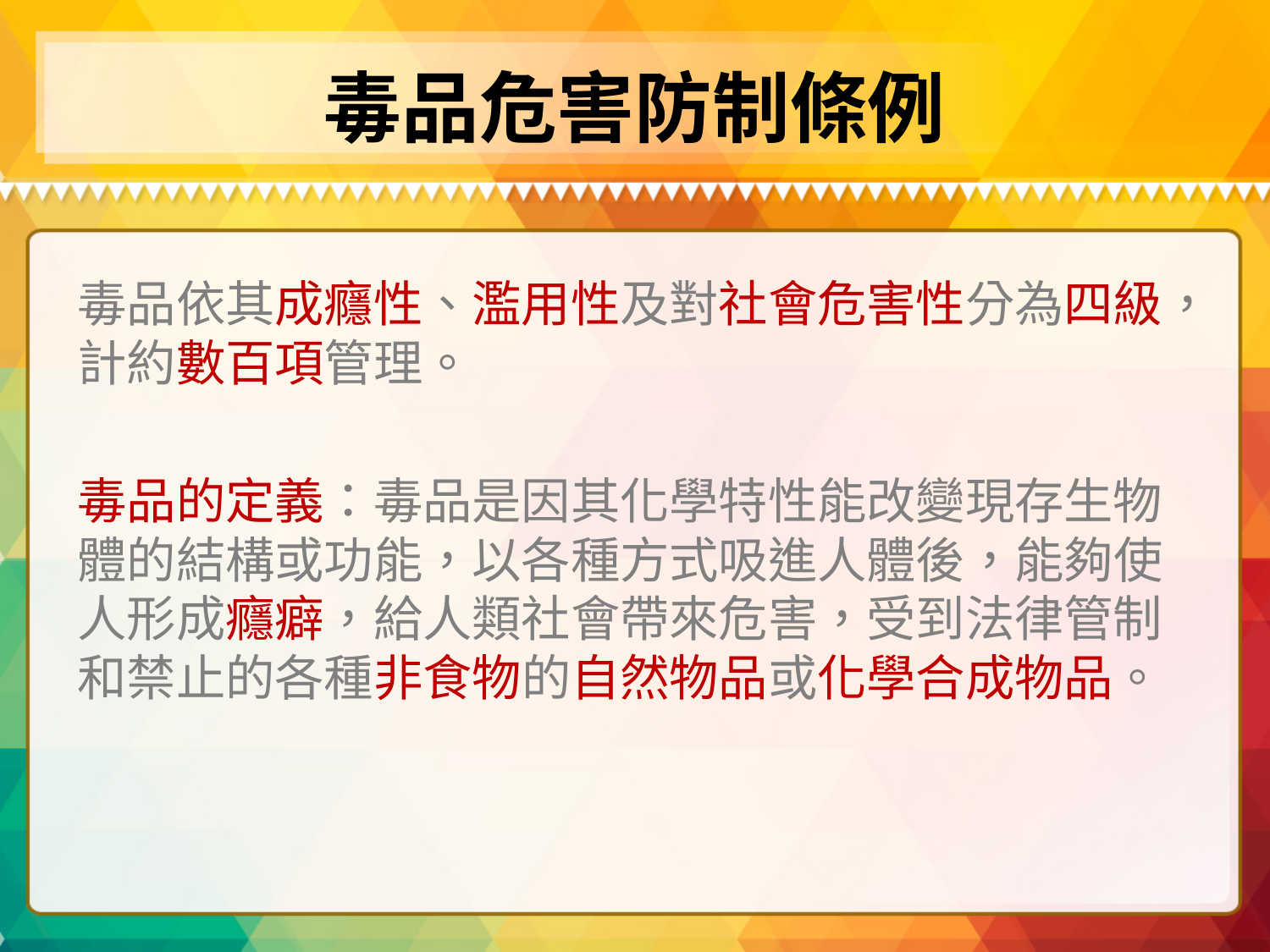

# 毒品危害防制條例
毒品依其成癮性、濫用性及對社會危害性分為四級，計約數百項管理。

毒品的定義：毒品是因其化學特性能改變現存生物體的結構或功能，以各種方式吸進人體後，能夠使人形成癮癖，給人類社會帶來危害，受到法律管制和禁止的各種非食物的自然物品或化學合成物品。